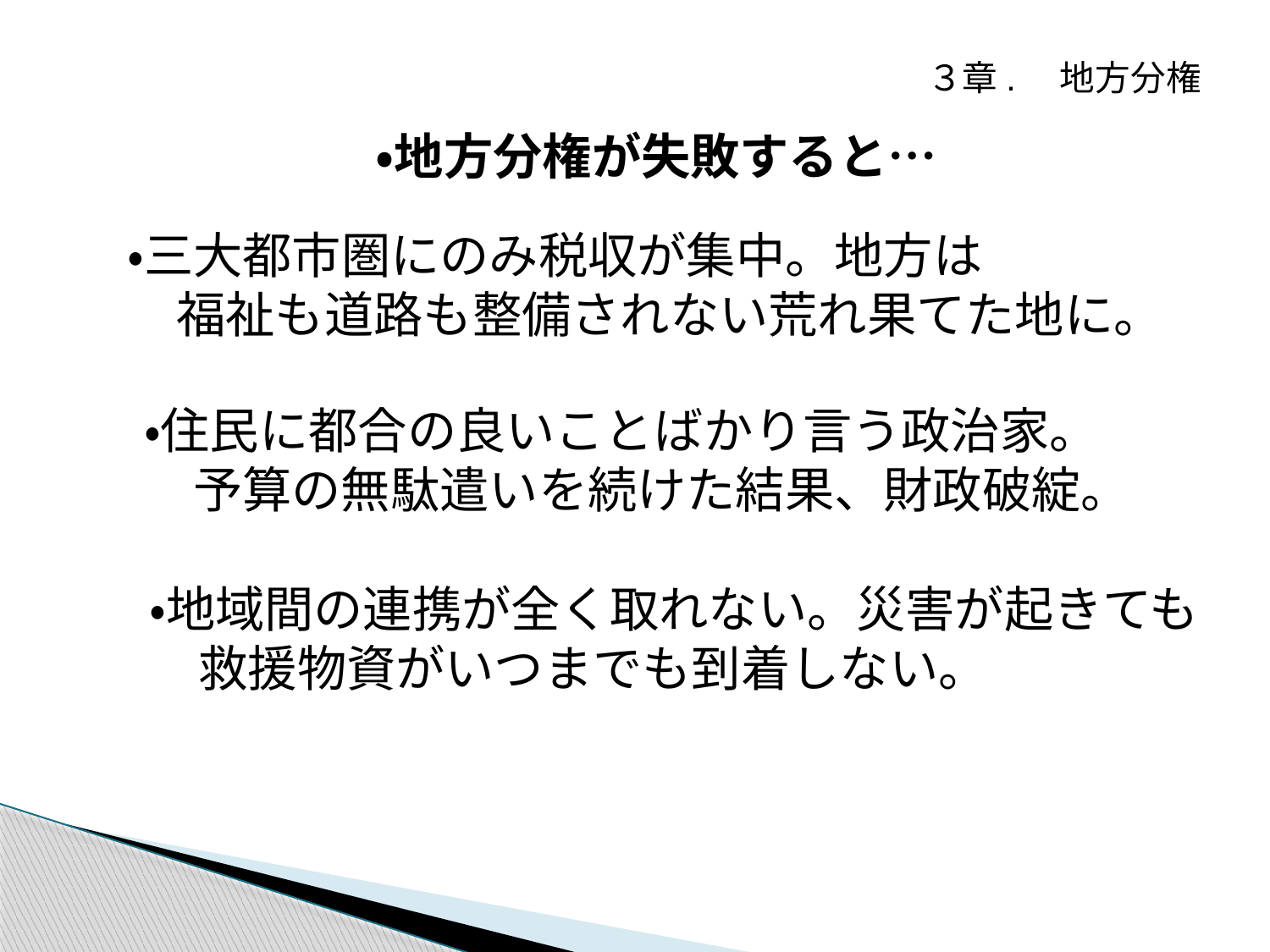

３章.　地方分権
・地方分権が失敗すると…
・三大都市圏にのみ税収が集中。地方は
　福祉も道路も整備されない荒れ果てた地に。
・住民に都合の良いことばかり言う政治家。
　予算の無駄遣いを続けた結果、財政破綻。
・地域間の連携が全く取れない。災害が起きても
　救援物資がいつまでも到着しない。